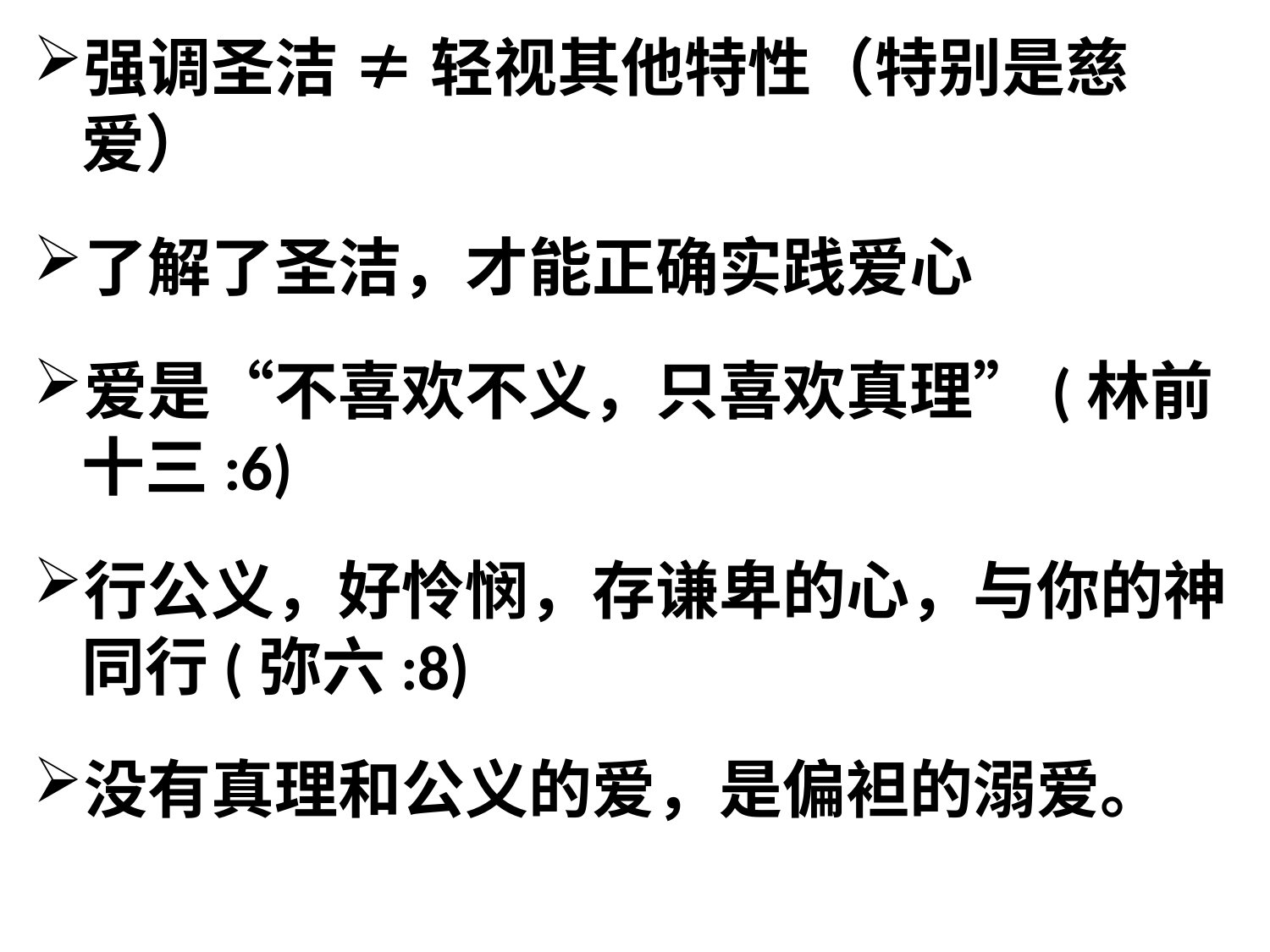

强调圣洁 ≠ 轻视其他特性（特别是慈爱）

了解了圣洁，才能正确实践爱心

爱是“不喜欢不义，只喜欢真理”(林前十三:6)

行公义，好怜悯，存谦卑的心，与你的神同行(弥六:8)

没有真理和公义的爱，是偏袒的溺爱。